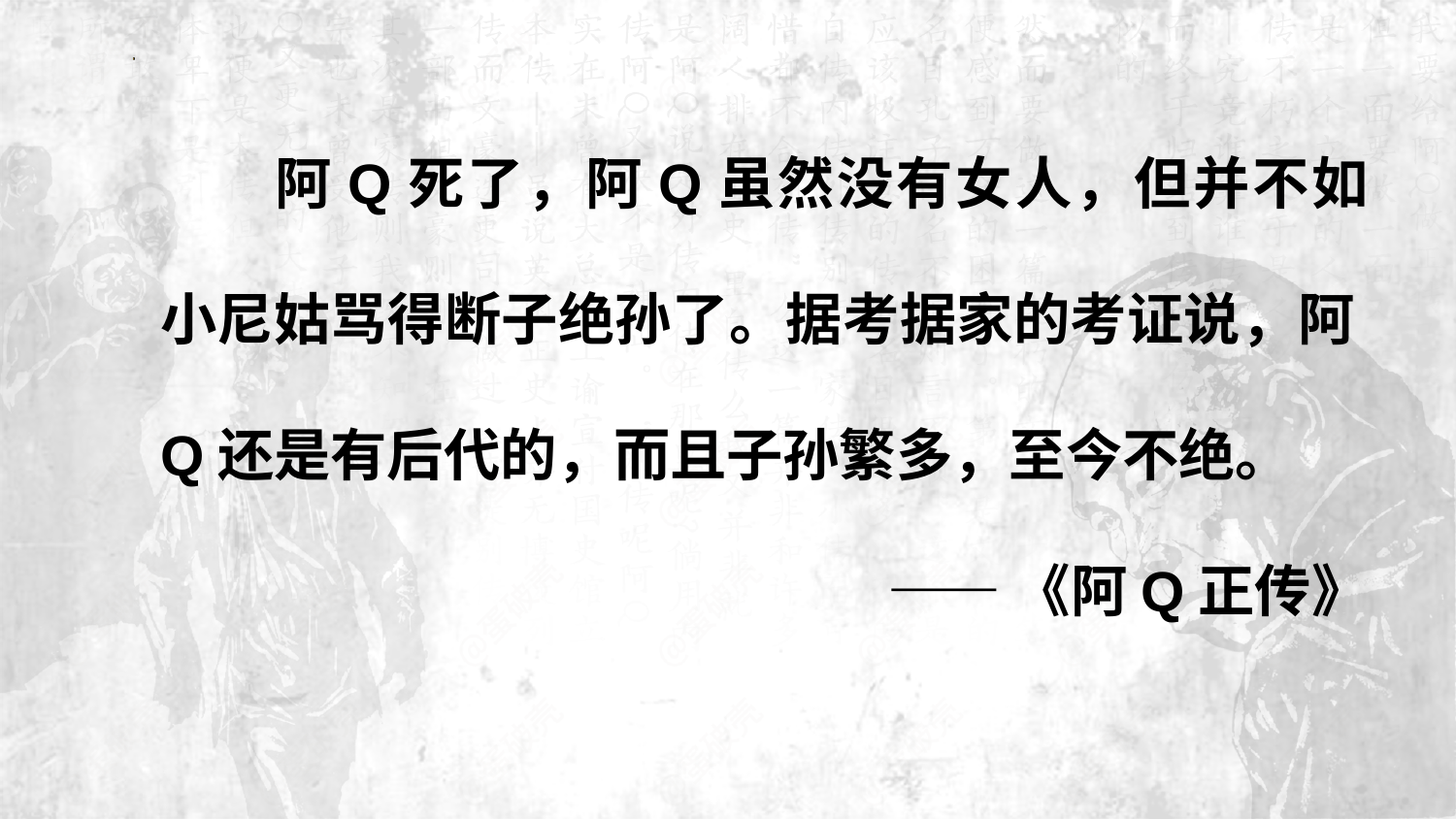

阿Q死了，阿Q虽然没有女人，但并不如小尼姑骂得断子绝孙了。据考据家的考证说，阿Q还是有后代的，而且子孙繁多，至今不绝。
——《阿Q正传》
#